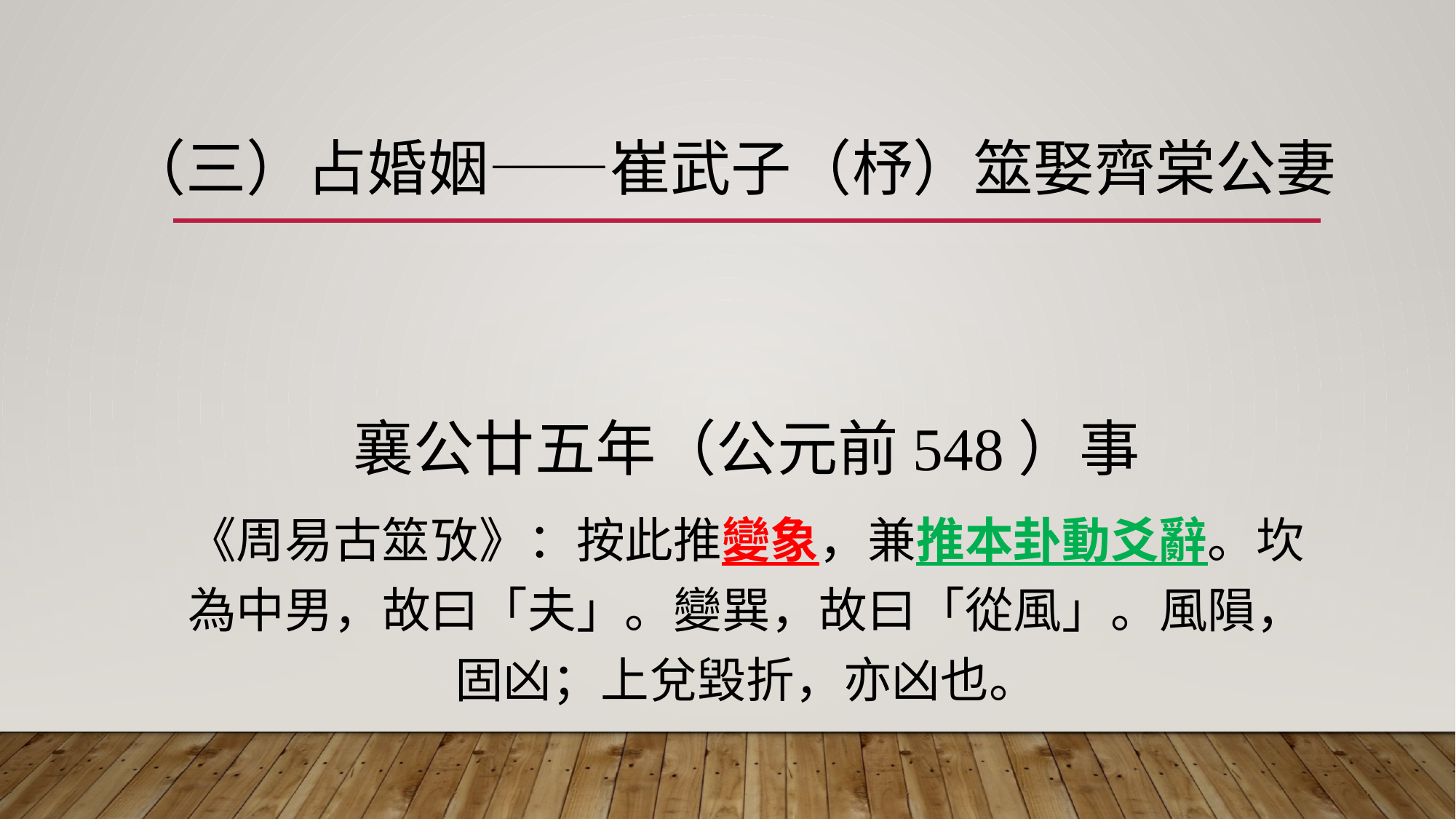

# （三）占婚姻——崔武子（杼）筮娶齊棠公妻

襄公廿五年（公元前548）事
《周易古筮攷》：按此推變象，兼推本卦動爻辭。坎為中男，故曰「夫」。變巽，故曰「從風」。風隕，固凶；上兌毀折，亦凶也。